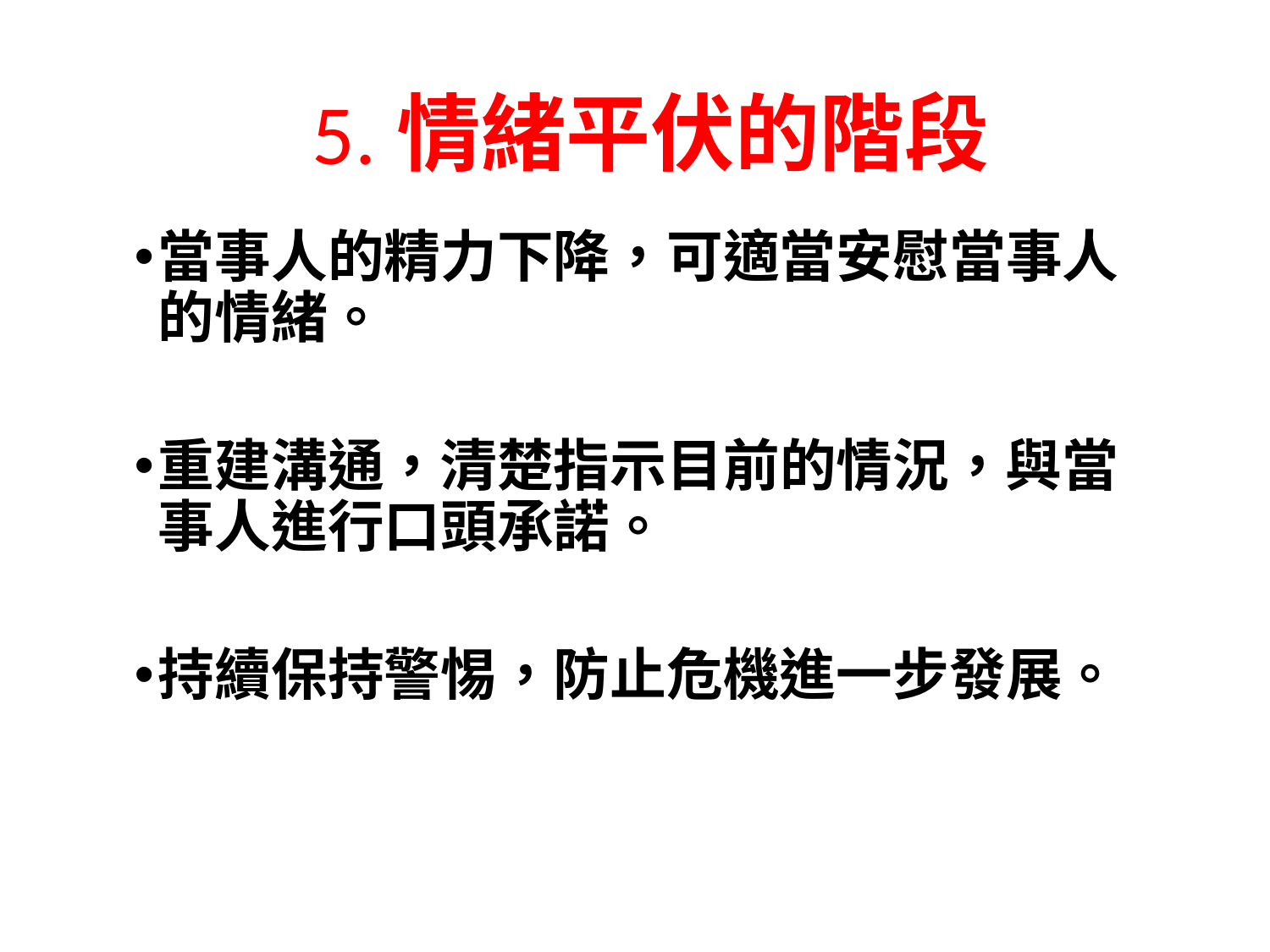

# 5.情緒平伏的階段
當事人的精力下降，可適當安慰當事人的情緒。

重建溝通，清楚指示目前的情況，與當事人進行口頭承諾。

持續保持警惕，防止危機進一步發展。
16